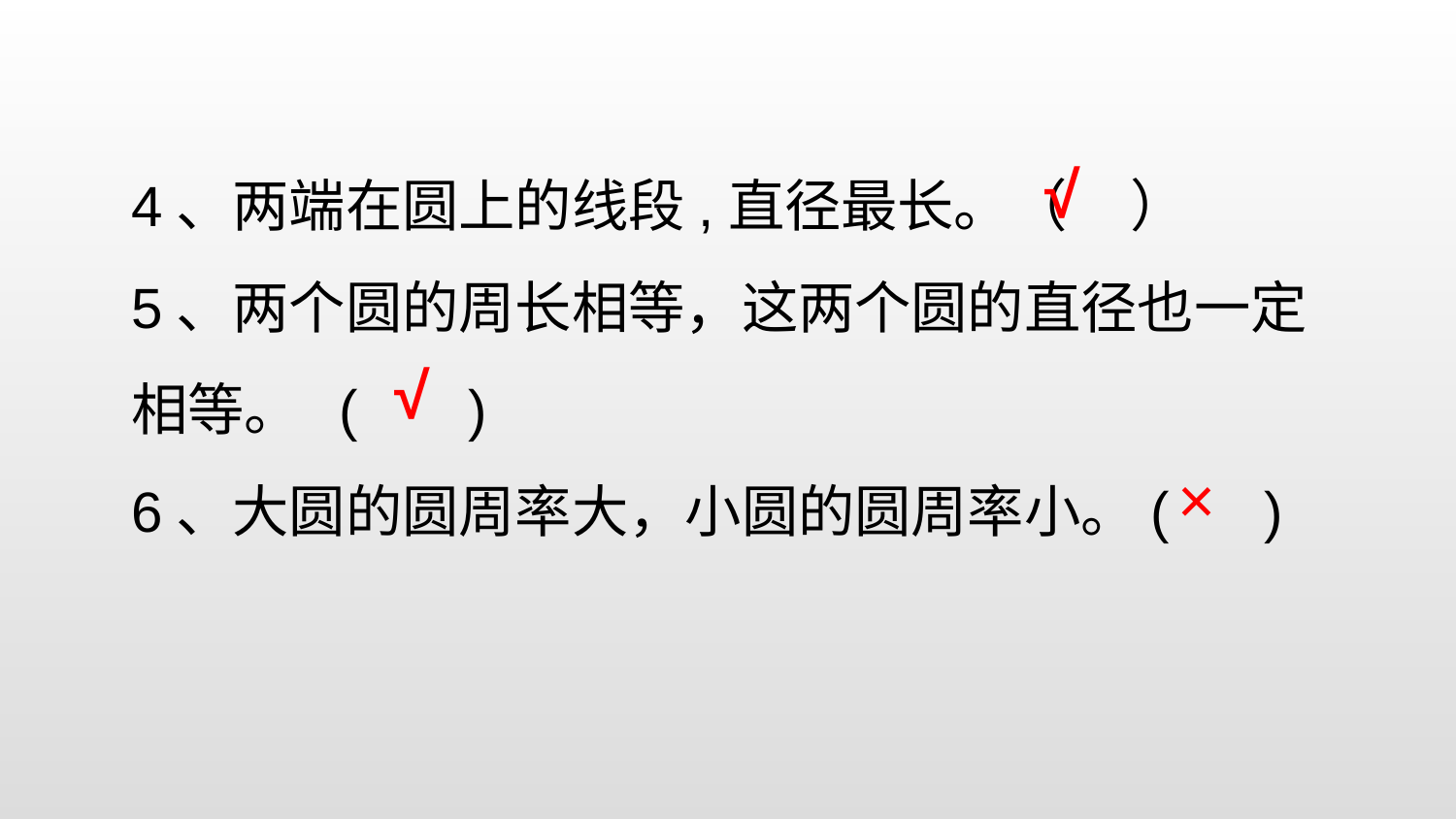

4、两端在圆上的线段,直径最长。（     ）
5、两个圆的周长相等，这两个圆的直径也一定相等。  (       )
6、大圆的圆周率大，小圆的圆周率小。(      )

√
√
×